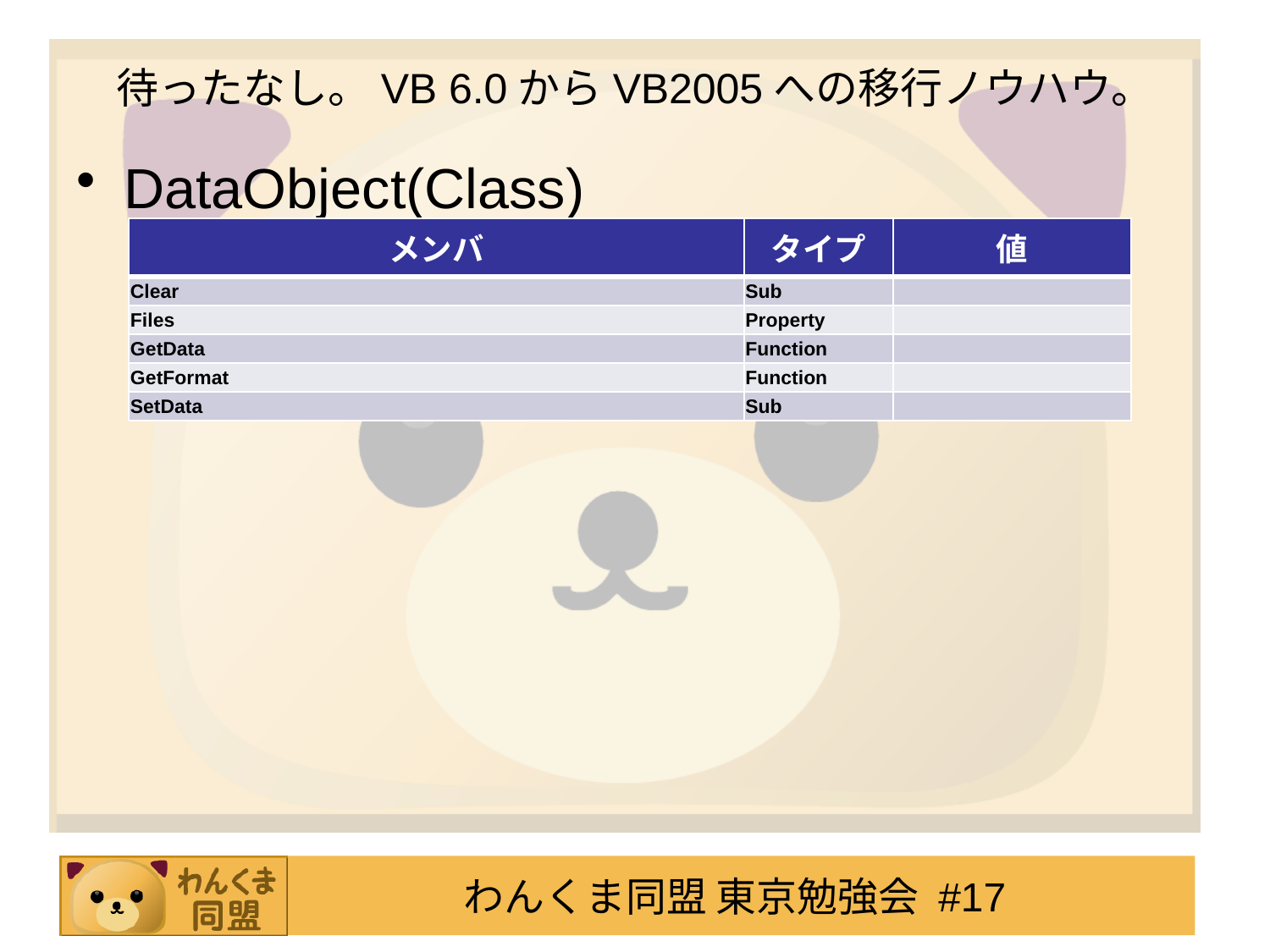

# 待ったなし。VB 6.0からVB2005への移行ノウハウ。
DataObject(Class)

| メンバ | タイプ | 値 |
| --- | --- | --- |
| Clear | Sub |  |
| Files | Property |  |
| GetData | Function |  |
| GetFormat | Function |  |
| SetData | Sub |  |